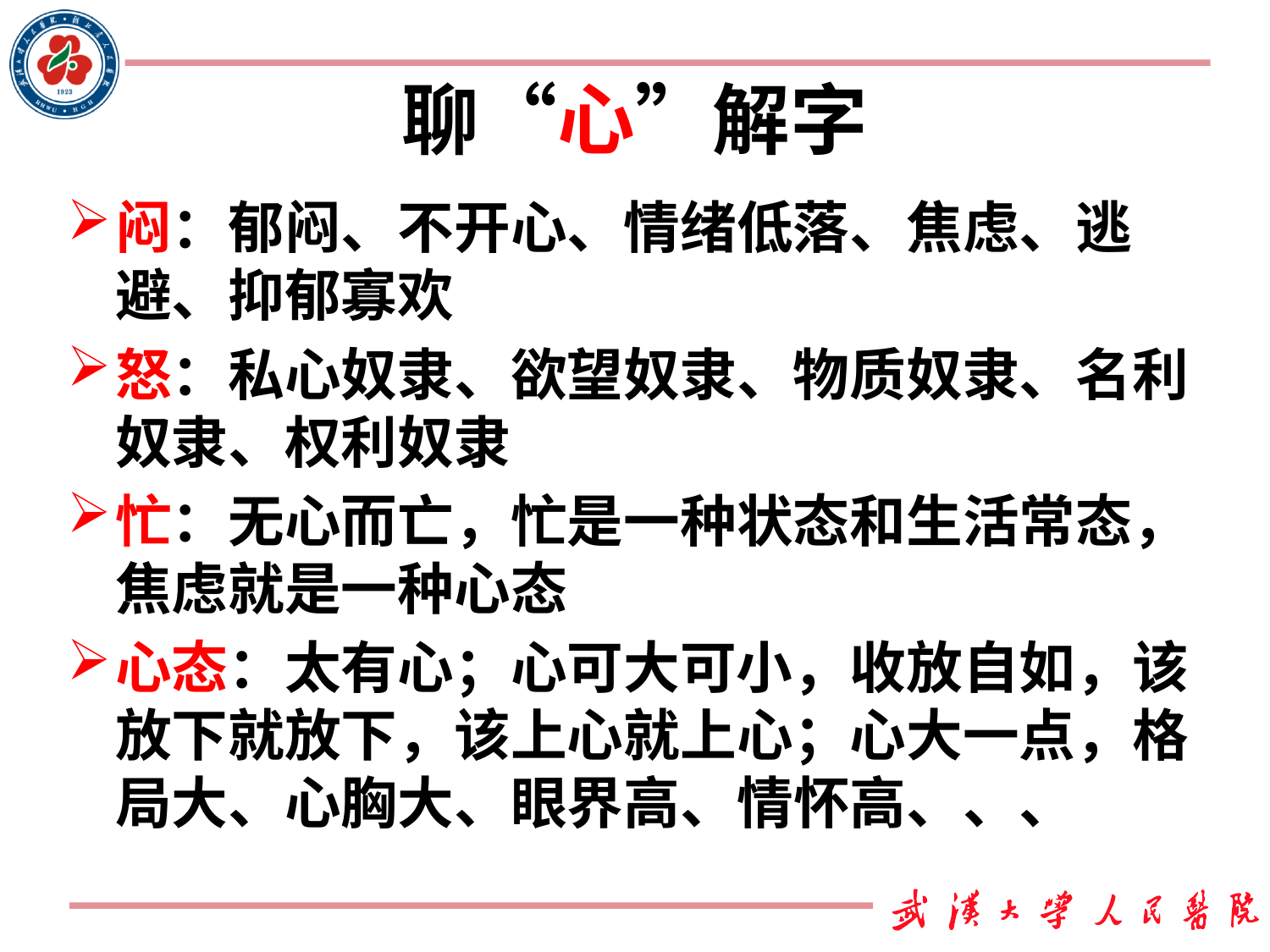

# 聊“心”解字
闷：郁闷、不开心、情绪低落、焦虑、逃避、抑郁寡欢
怒：私心奴隶、欲望奴隶、物质奴隶、名利奴隶、权利奴隶
忙：无心而亡，忙是一种状态和生活常态，焦虑就是一种心态
心态：太有心；心可大可小，收放自如，该放下就放下，该上心就上心；心大一点，格局大、心胸大、眼界高、情怀高、、、